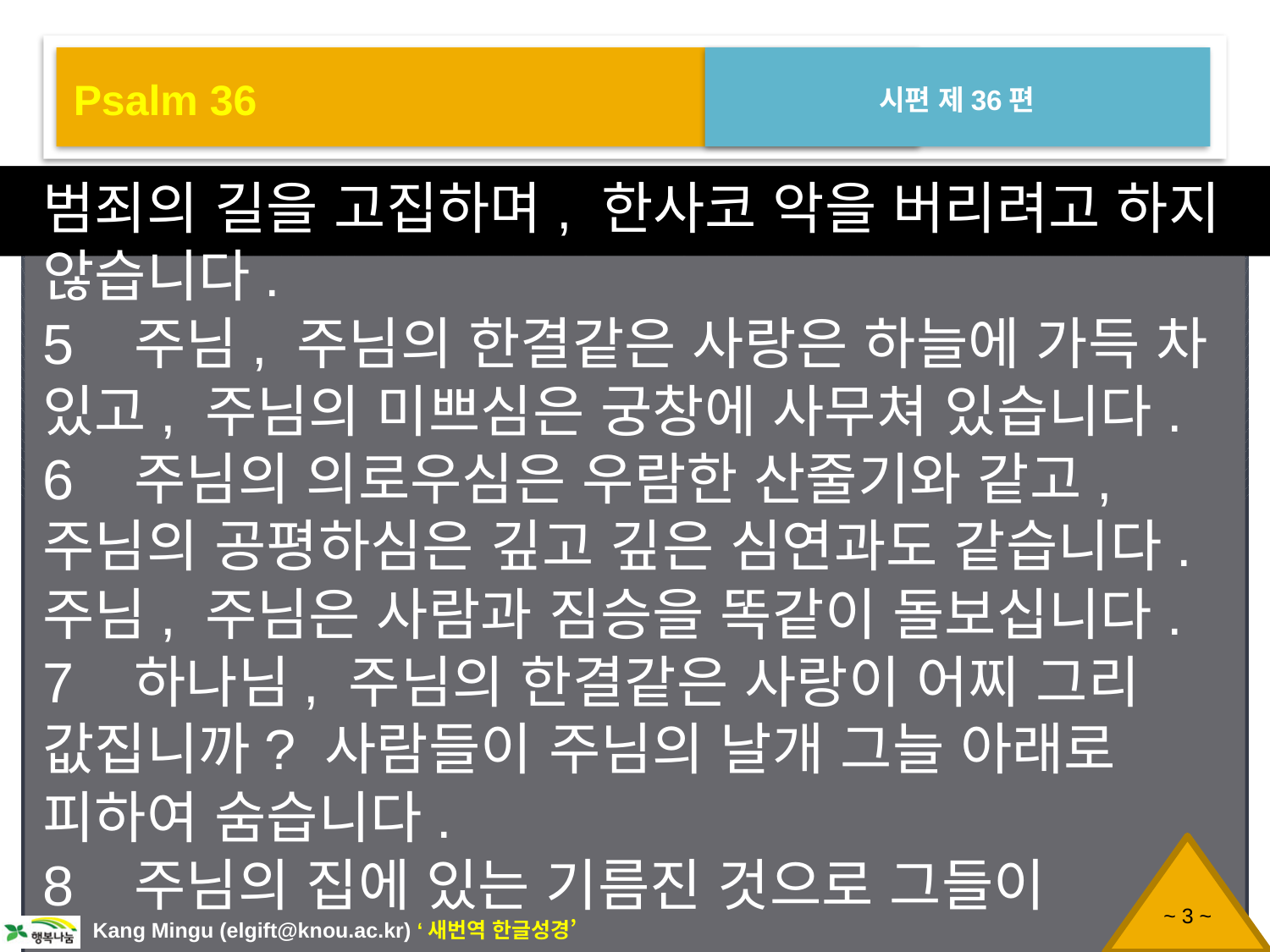

Psalm 36
시편 제36편
범죄의 길을 고집하며, 한사코 악을 버리려고 하지 않습니다.
5   주님, 주님의 한결같은 사랑은 하늘에 가득 차 있고, 주님의 미쁘심은 궁창에 사무쳐 있습니다.
6   주님의 의로우심은 우람한 산줄기와 같고, 주님의 공평하심은 깊고 깊은 심연과도 같습니다. 주님, 주님은 사람과 짐승을 똑같이 돌보십니다.
7   하나님, 주님의 한결같은 사랑이 어찌 그리 값집니까? 사람들이 주님의 날개 그늘 아래로 피하여 숨습니다.
8   주님의 집에 있는 기름진 것으로 그들이